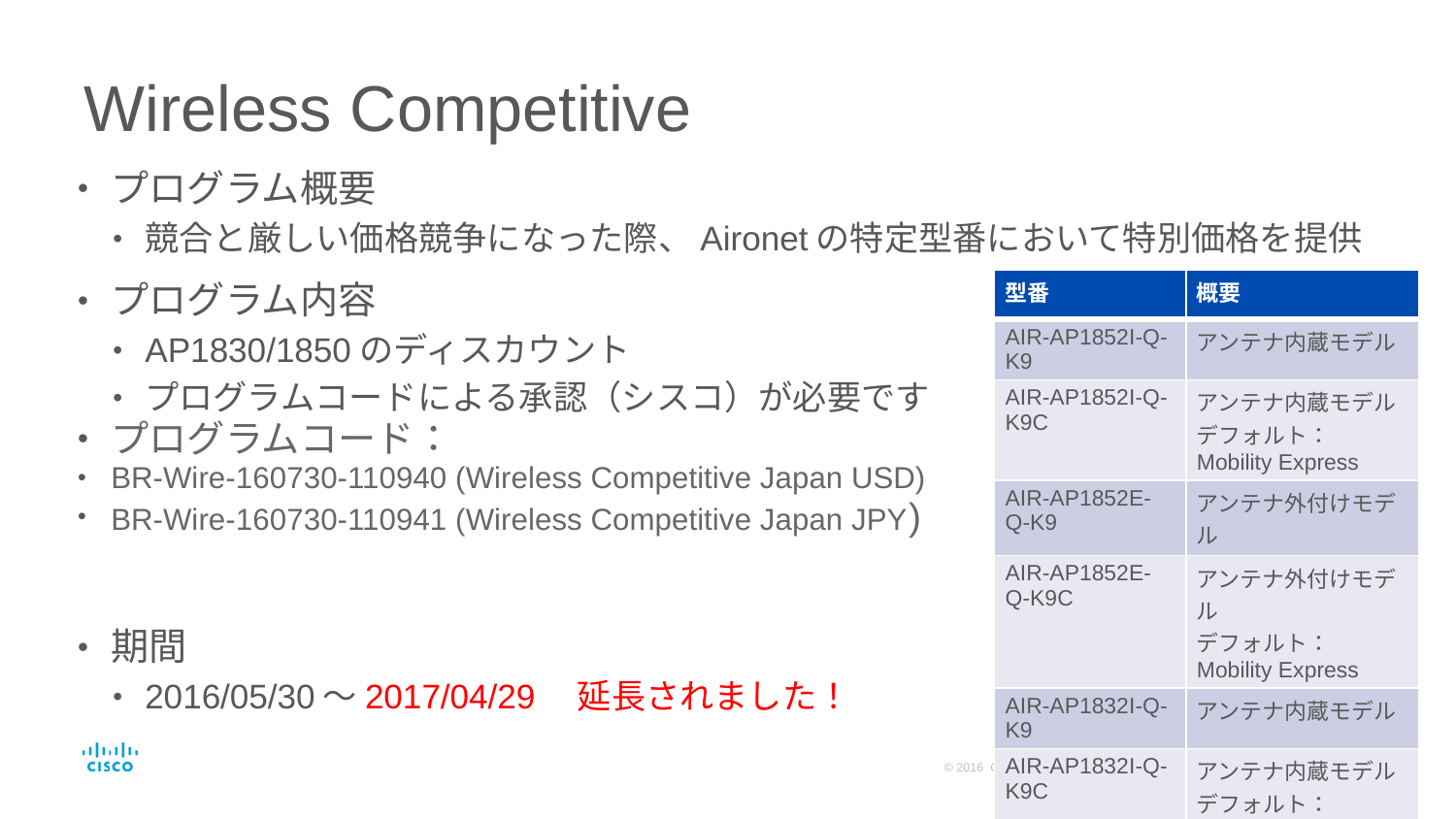

# Wireless Competitive
プログラム概要
競合と厳しい価格競争になった際、Aironetの特定型番において特別価格を提供
プログラム内容
AP1830/1850のディスカウント
プログラムコードによる承認（シスコ）が必要です
プログラムコード：
BR-Wire-160730-110940 (Wireless Competitive Japan USD)
BR-Wire-160730-110941 (Wireless Competitive Japan JPY)

期間
2016/05/30～2017/04/29　延長されました！
| 型番 | 概要 |
| --- | --- |
| AIR-AP1852I-Q-K9 | アンテナ内蔵モデル |
| AIR-AP1852I-Q-K9C | アンテナ内蔵モデル デフォルト：Mobility Express |
| AIR-AP1852E-Q-K9 | アンテナ外付けモデル |
| AIR-AP1852E-Q-K9C | アンテナ外付けモデル デフォルト：Mobility Express |
| AIR-AP1832I-Q-K9 | アンテナ内蔵モデル |
| AIR-AP1832I-Q-K9C | アンテナ内蔵モデル デフォルト：Mobility Express |